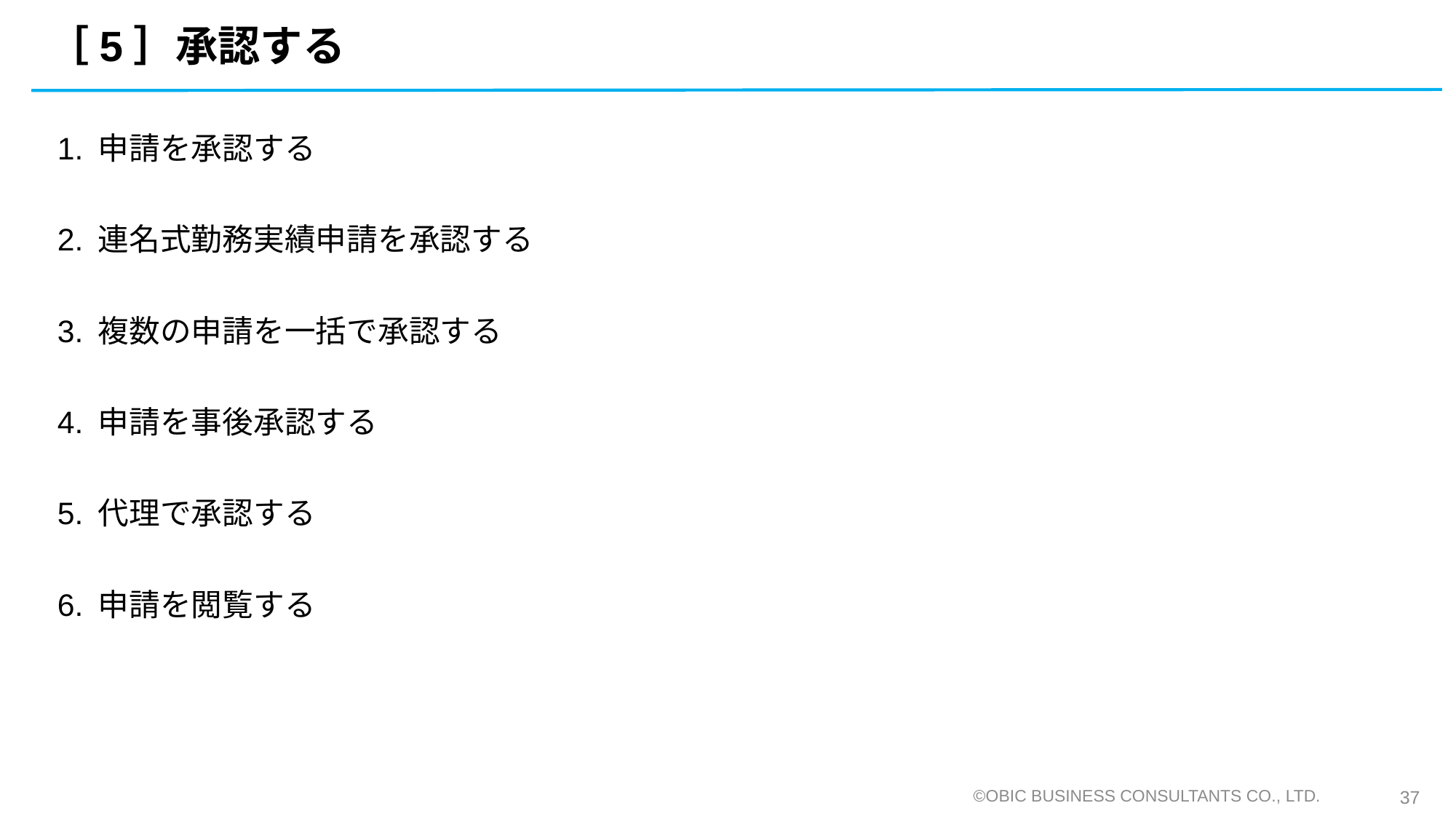

# ［5］承認する
1. 申請を承認する

2. 連名式勤務実績申請を承認する

3. 複数の申請を一括で承認する

4. 申請を事後承認する

5. 代理で承認する

6. 申請を閲覧する

©OBIC BUSINESS CONSULTANTS CO., LTD.
37